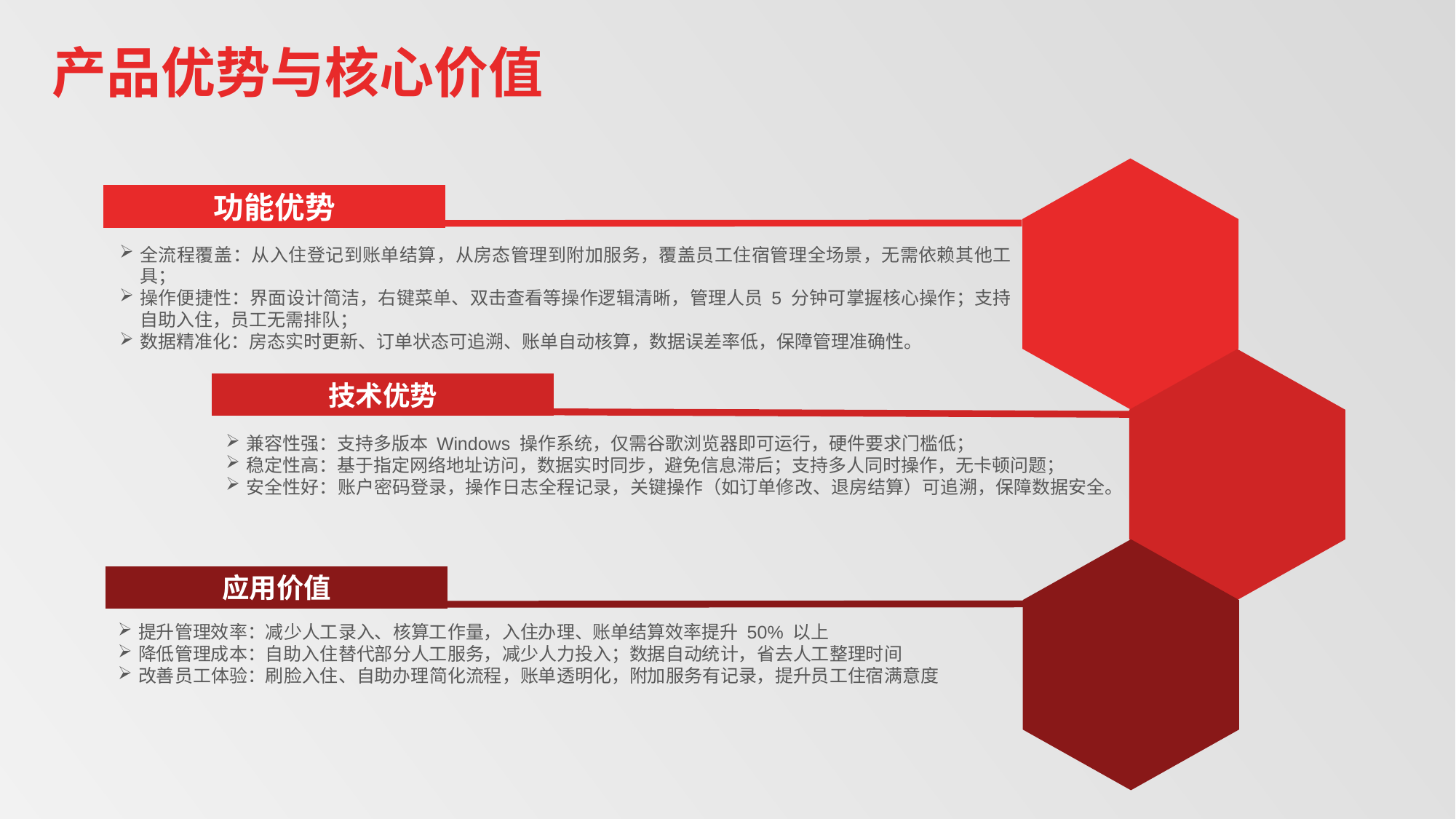

产品优势与核心价值

功能优势
全流程覆盖：从入住登记到账单结算，从房态管理到附加服务，覆盖员工住宿管理全场景，无需依赖其他工具；
操作便捷性：界面设计简洁，右键菜单、双击查看等操作逻辑清晰，管理人员 5 分钟可掌握核心操作；支持自助入住，员工无需排队；
数据精准化：房态实时更新、订单状态可追溯、账单自动核算，数据误差率低，保障管理准确性。

技术优势
兼容性强：支持多版本 Windows 操作系统，仅需谷歌浏览器即可运行，硬件要求门槛低；
稳定性高：基于指定网络地址访问，数据实时同步，避免信息滞后；支持多人同时操作，无卡顿问题；
安全性好：账户密码登录，操作日志全程记录，关键操作（如订单修改、退房结算）可追溯，保障数据安全。

应用价值
提升管理效率：减少人工录入、核算工作量，入住办理、账单结算效率提升 50% 以上
降低管理成本：自助入住替代部分人工服务，减少人力投入；数据自动统计，省去人工整理时间
改善员工体验：刷脸入住、自助办理简化流程，账单透明化，附加服务有记录，提升员工住宿满意度